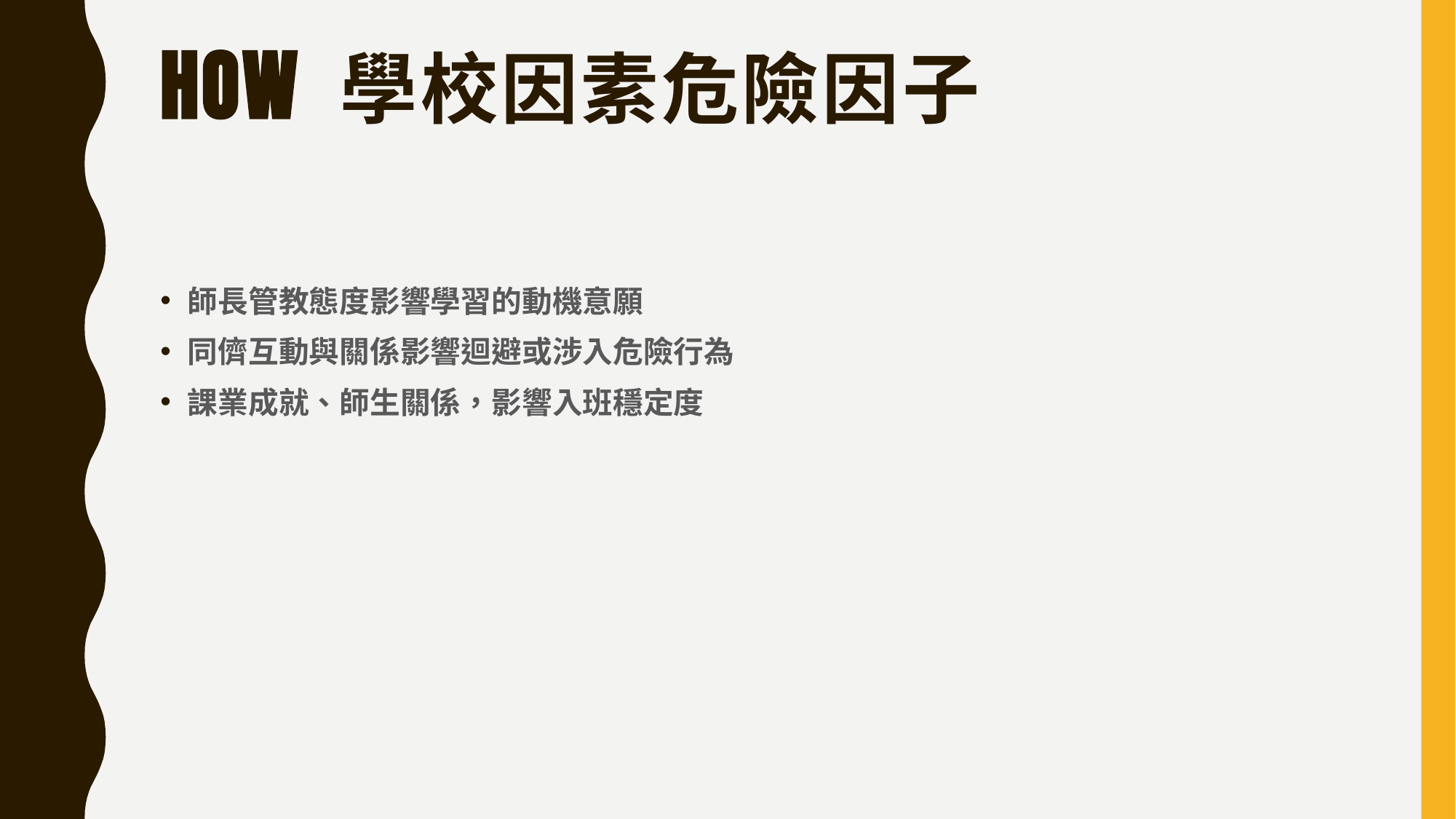

# HOW 學校因素危險因子
師長管教態度影響學習的動機意願
同儕互動與關係影響迴避或涉入危險行為
課業成就、師生關係，影響入班穩定度